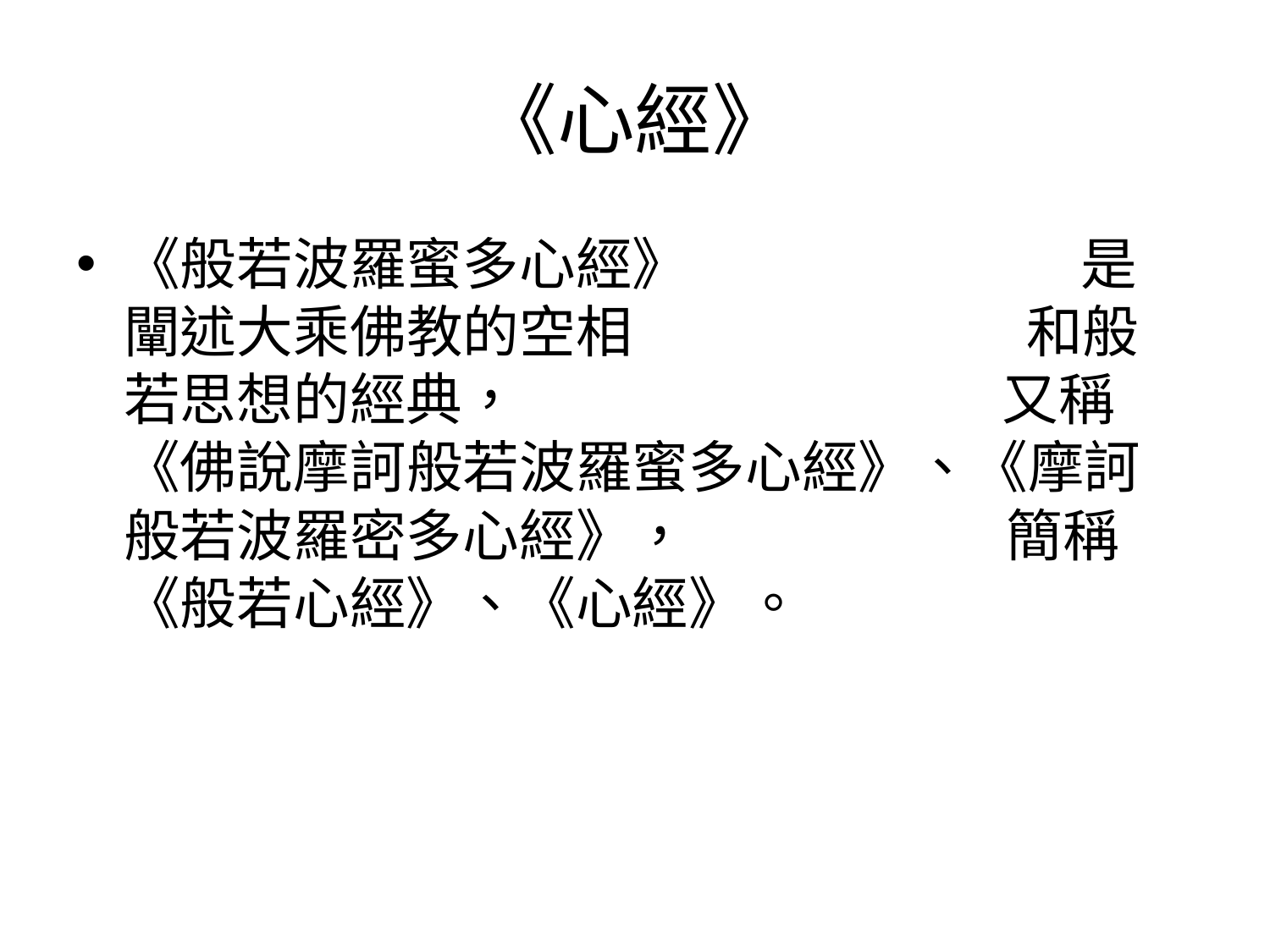

# 《心經》
《般若波羅蜜多心經》                               是闡述大乘佛教的空相                               和般若思想的經典，                                      又稱《佛說摩訶般若波羅蜜多心經》、《摩訶般若波羅密多心經》，                         簡稱《般若心經》、《心經》。